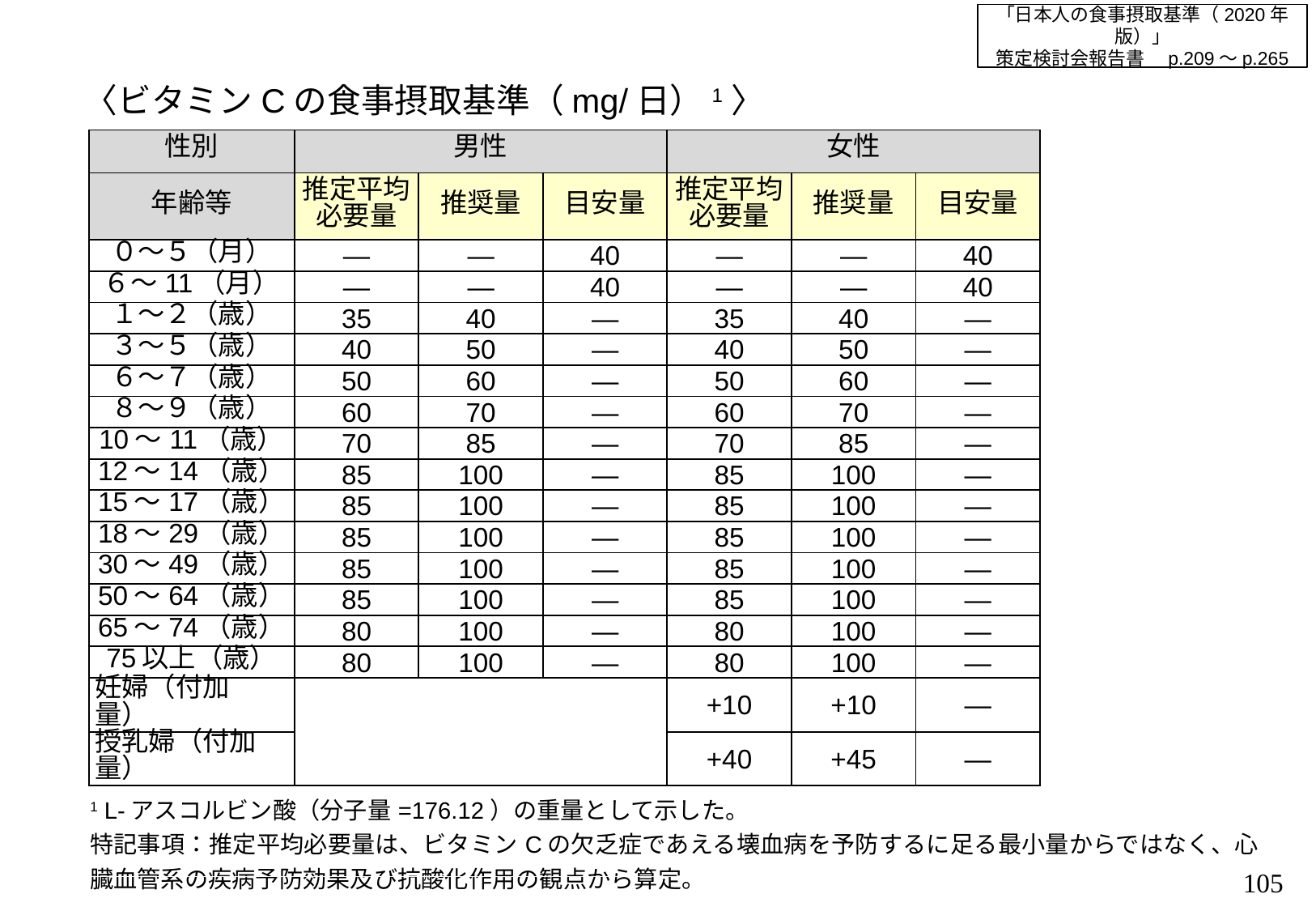

「日本人の食事摂取基準（2020年版）」
策定検討会報告書　p.209～p.265
〈ビタミンCの食事摂取基準（mg/日）1〉
| 性別 | 男性 |  |  | 女性 |  |  |
| --- | --- | --- | --- | --- | --- | --- |
| 年齢等 | 推定平均必要量 | 推奨量 | 目安量 | 推定平均必要量 | 推奨量 | 目安量 |
| ０～５（月） | ― | ― | 40 | ― | ― | 40 |
| ６～11（月） | ― | ― | 40 | ― | ― | 40 |
| １～２（歳） | 35 | 40 | ― | 35 | 40 | ― |
| ３～５（歳） | 40 | 50 | ― | 40 | 50 | ― |
| ６～７（歳） | 50 | 60 | ― | 50 | 60 | ― |
| ８～９（歳） | 60 | 70 | ― | 60 | 70 | ― |
| 10～11（歳） | 70 | 85 | ― | 70 | 85 | ― |
| 12～14（歳） | 85 | 100 | ― | 85 | 100 | ― |
| 15～17（歳） | 85 | 100 | ― | 85 | 100 | ― |
| 18～29（歳） | 85 | 100 | ― | 85 | 100 | ― |
| 30～49（歳） | 85 | 100 | ― | 85 | 100 | ― |
| 50～64（歳） | 85 | 100 | ― | 85 | 100 | ― |
| 65～74（歳） | 80 | 100 | ― | 80 | 100 | ― |
| 75以上（歳） | 80 | 100 | ― | 80 | 100 | ― |
| 妊婦（付加量） |  |  |  | +10 | +10 | ― |
| 授乳婦（付加量） |  |  |  | +40 | +45 | ― |
| 1 L-アスコルビン酸（分子量=176.12）の重量として示した。 特記事項：推定平均必要量は、ビタミンCの欠乏症であえる壊血病を予防するに足る最小量からではなく、心臓血管系の疾病予防効果及び抗酸化作用の観点から算定。 |
| --- |
105